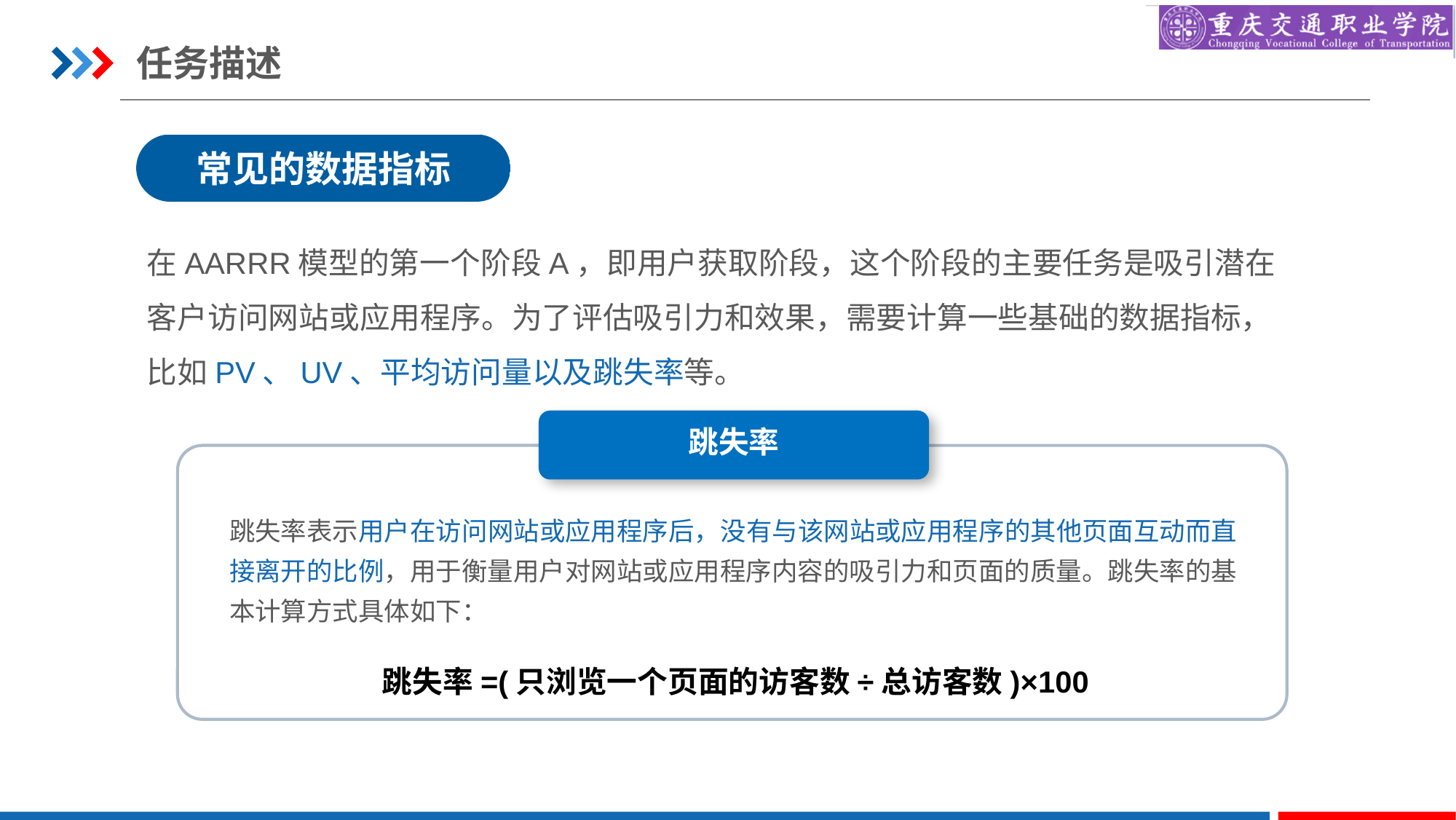

任务描述
常见的数据指标
在AARRR模型的第一个阶段A，即用户获取阶段，这个阶段的主要任务是吸引潜在客户访问网站或应用程序。为了评估吸引力和效果，需要计算一些基础的数据指标，比如PV、UV、平均访问量以及跳失率等。

跳失率

跳失率表示用户在访问网站或应用程序后，没有与该网站或应用程序的其他页面互动而直接离开的比例，用于衡量用户对网站或应用程序内容的吸引力和页面的质量。跳失率的基本计算方式具体如下：
跳失率=(只浏览一个页面的访客数÷总访客数)×100